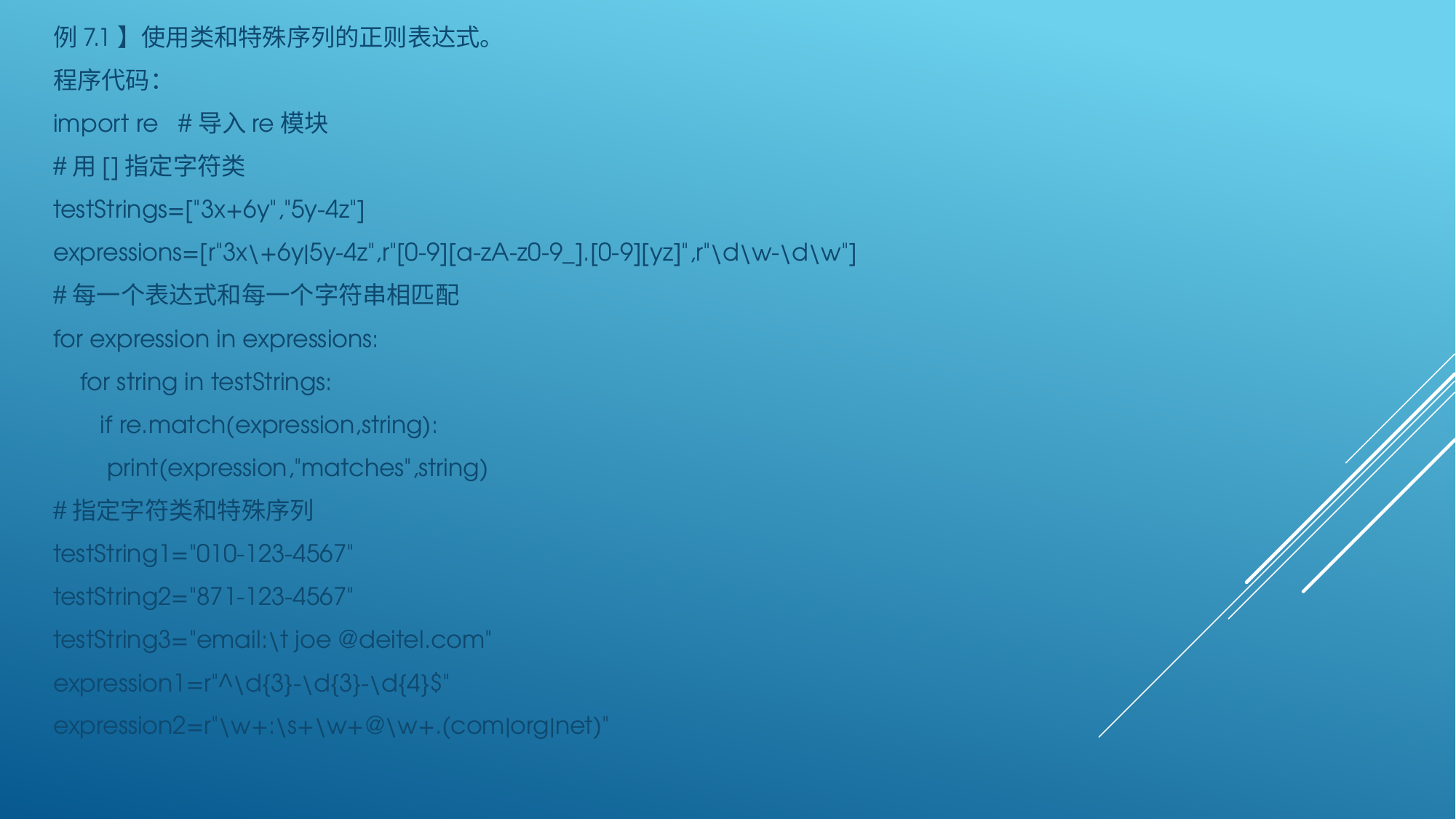

例7.1】使用类和特殊序列的正则表达式。
程序代码：
import re   #导入re模块
#用[]指定字符类
testStrings=["3x+6y","5y-4z"]
expressions=[r"3x\+6y|5y-4z",r"[0-9][a-zA-z0-9_].[0-9][yz]",r"\d\w-\d\w"]
#每一个表达式和每一个字符串相匹配
for expression in expressions:
    for string in testStrings:
       if re.match(expression,string):
        print(expression,"matches",string)
#指定字符类和特殊序列
testString1="010-123-4567"
testString2="871-123-4567"
testString3="email:\t joe @deitel.com"
expression1=r"^\d{3}-\d{3}-\d{4}$"
expression2=r"\w+:\s+\w+@\w+.(com|org|net)"